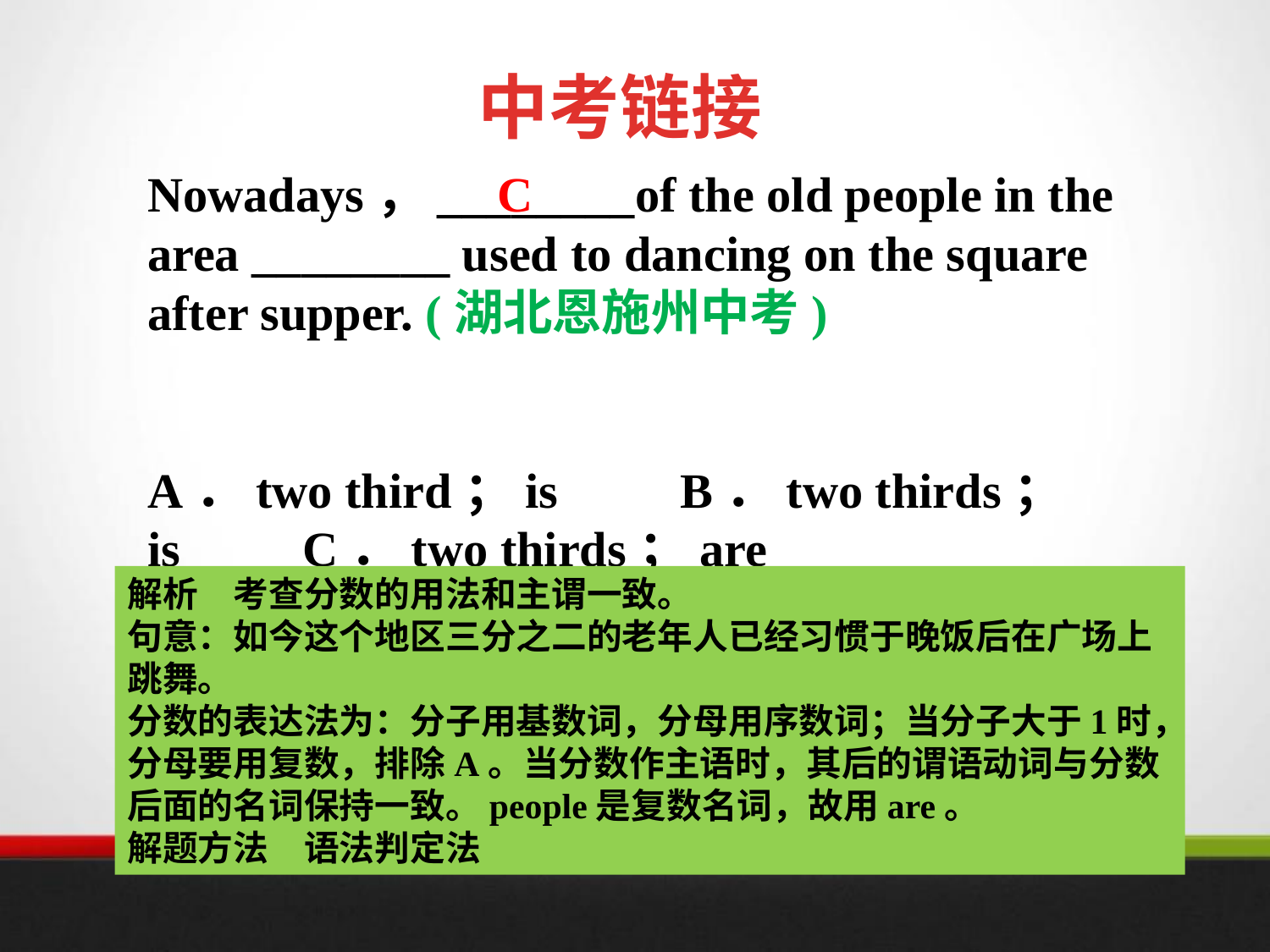

中考链接
Nowadays，________of the old people in the area ________ used to dancing on the square after supper. (湖北恩施州中考)

A．two third；is　　B．two thirds；is　　C．two thirds；are
C
解析　考查分数的用法和主谓一致。
句意：如今这个地区三分之二的老年人已经习惯于晚饭后在广场上跳舞。
分数的表达法为：分子用基数词，分母用序数词；当分子大于1时，分母要用复数，排除A。当分数作主语时，其后的谓语动词与分数后面的名词保持一致。people是复数名词，故用are。
解题方法　语法判定法